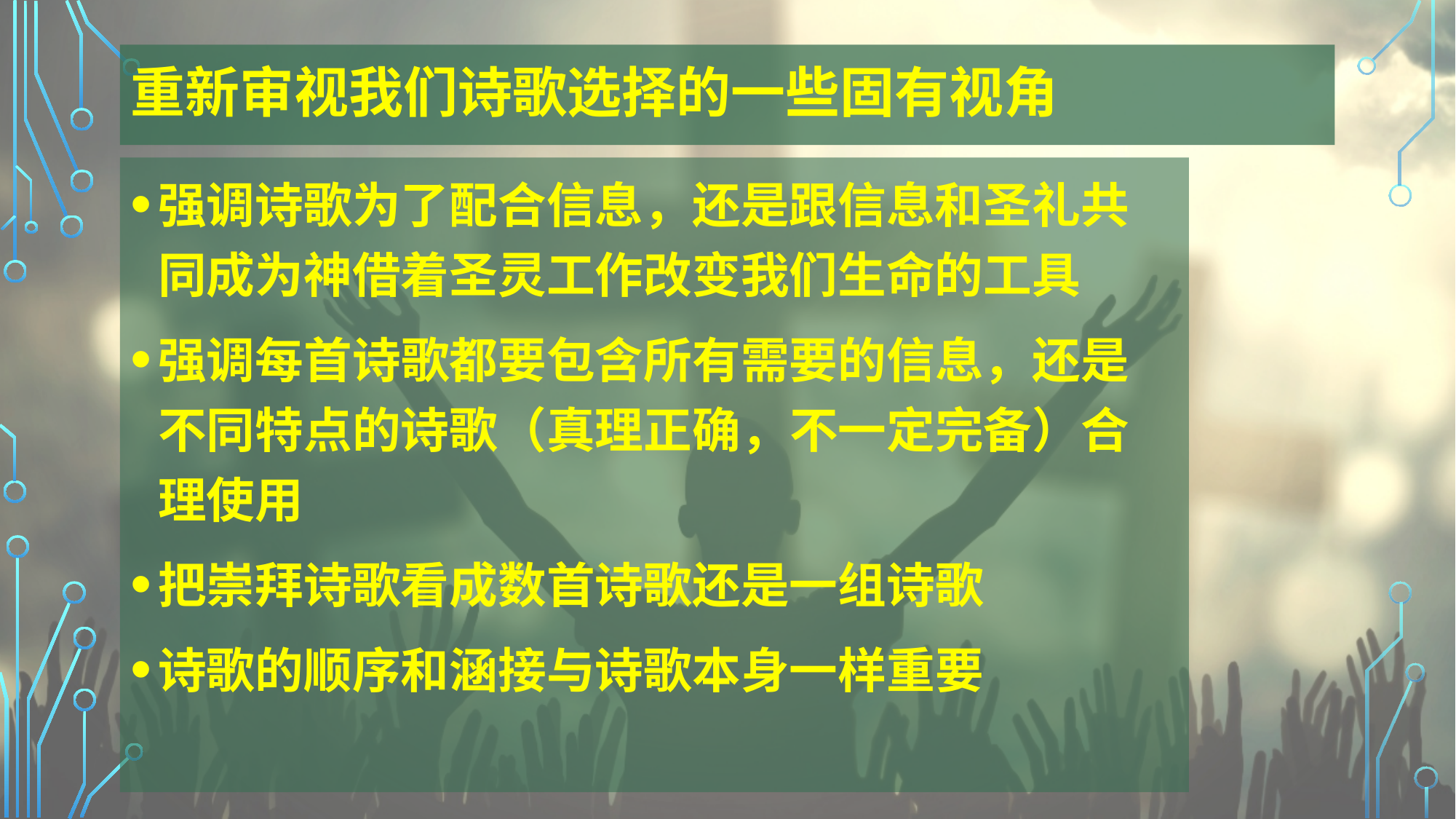

# 重新审视我们诗歌选择的一些固有视角
强调诗歌为了配合信息，还是跟信息和圣礼共同成为神借着圣灵工作改变我们生命的工具
强调每首诗歌都要包含所有需要的信息，还是不同特点的诗歌（真理正确，不一定完备）合理使用
把崇拜诗歌看成数首诗歌还是一组诗歌
诗歌的顺序和涵接与诗歌本身一样重要